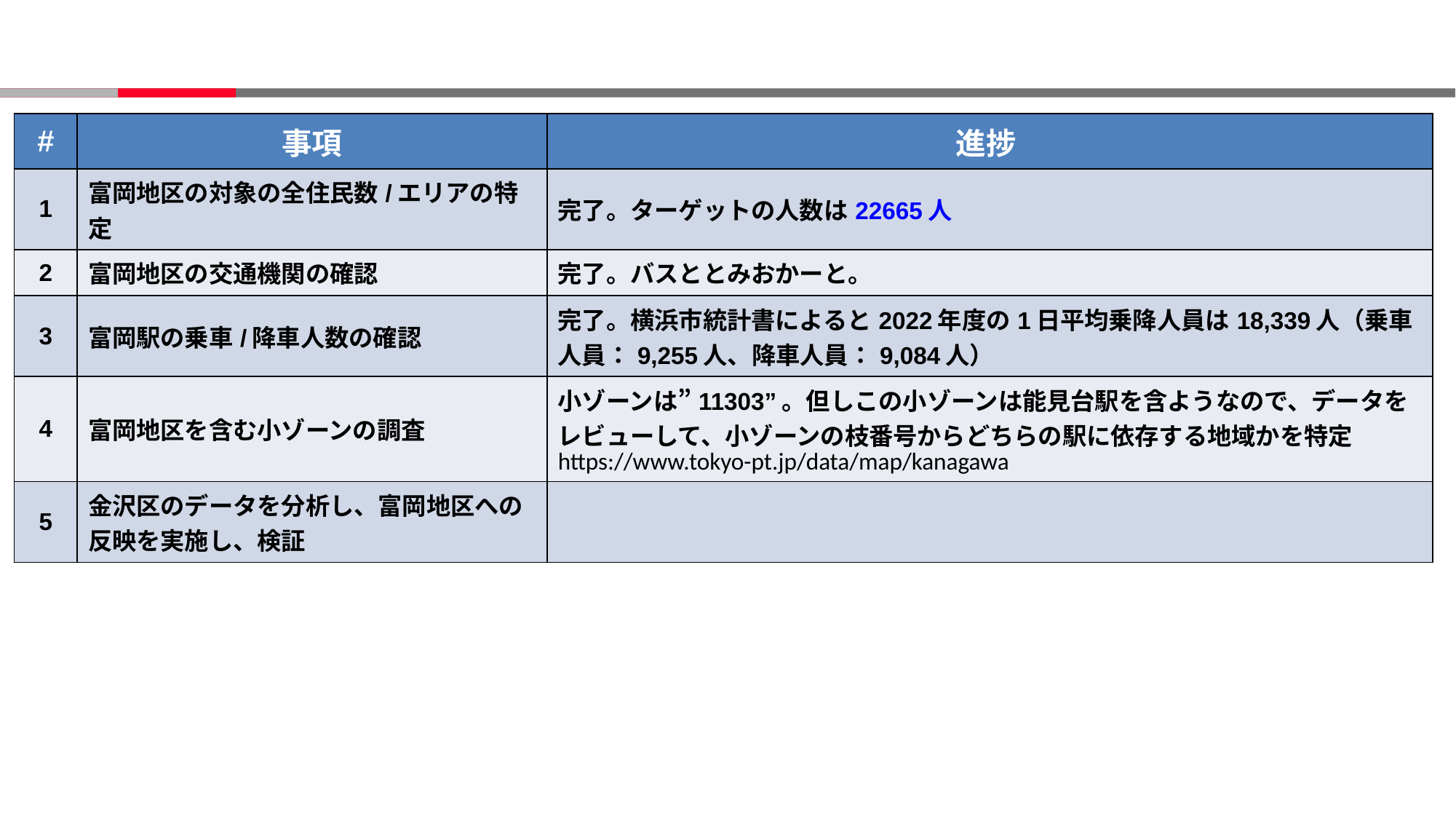

#
| # | 事項 | 進捗 |
| --- | --- | --- |
| 1 | 富岡地区の対象の全住民数/エリアの特定 | 完了。ターゲットの人数は22665人 |
| 2 | 富岡地区の交通機関の確認 | 完了。バスととみおかーと。 |
| 3 | 富岡駅の乗車/降車人数の確認 | 完了。横浜市統計書によると2022年度の1日平均乗降人員は18,339人（乗車人員：9,255人、降車人員：9,084人） |
| 4 | 富岡地区を含む小ゾーンの調査 | 小ゾーンは”11303”。但しこの小ゾーンは能見台駅を含ようなので、データをレビューして、小ゾーンの枝番号からどちらの駅に依存する地域かを特定 https://www.tokyo-pt.jp/data/map/kanagawa |
| 5 | 金沢区のデータを分析し、富岡地区への反映を実施し、検証 |  |